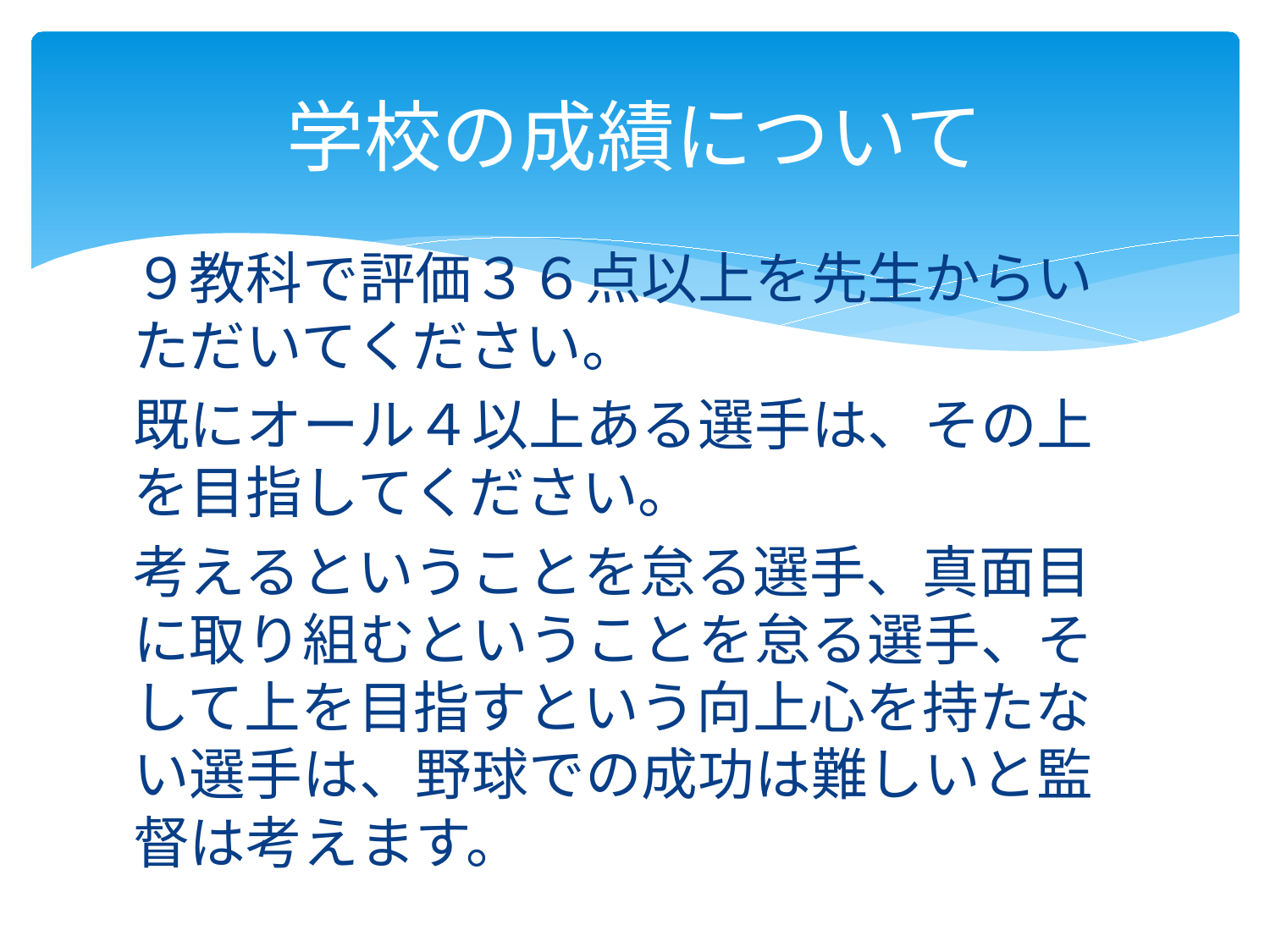

# 学校の成績について
９教科で評価３６点以上を先生からいただいてください。
既にオール４以上ある選手は、その上を目指してください。
考えるということを怠る選手、真面目に取り組むということを怠る選手、そして上を目指すという向上心を持たない選手は、野球での成功は難しいと監督は考えます。